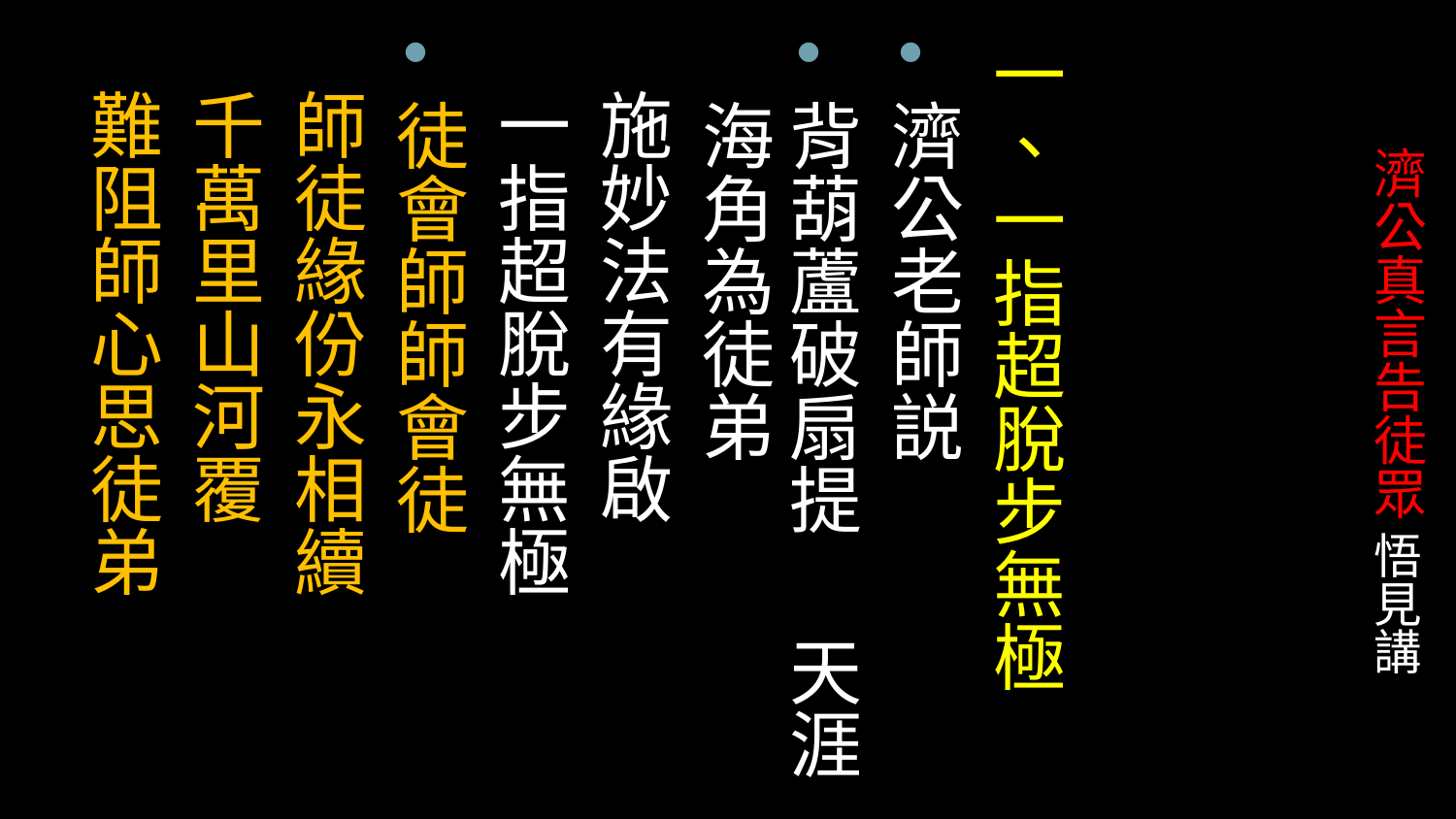

一、一指超脫步無極
濟公老師説
背葫蘆破扇提      天涯海角為徒弟
  施妙法有緣啟
  一指超脫步無極
徒會師師會徒
  師徒緣份永相續
  千萬里山河覆
  難阻師心思徒弟

# 濟公真言告徒眾 悟見講